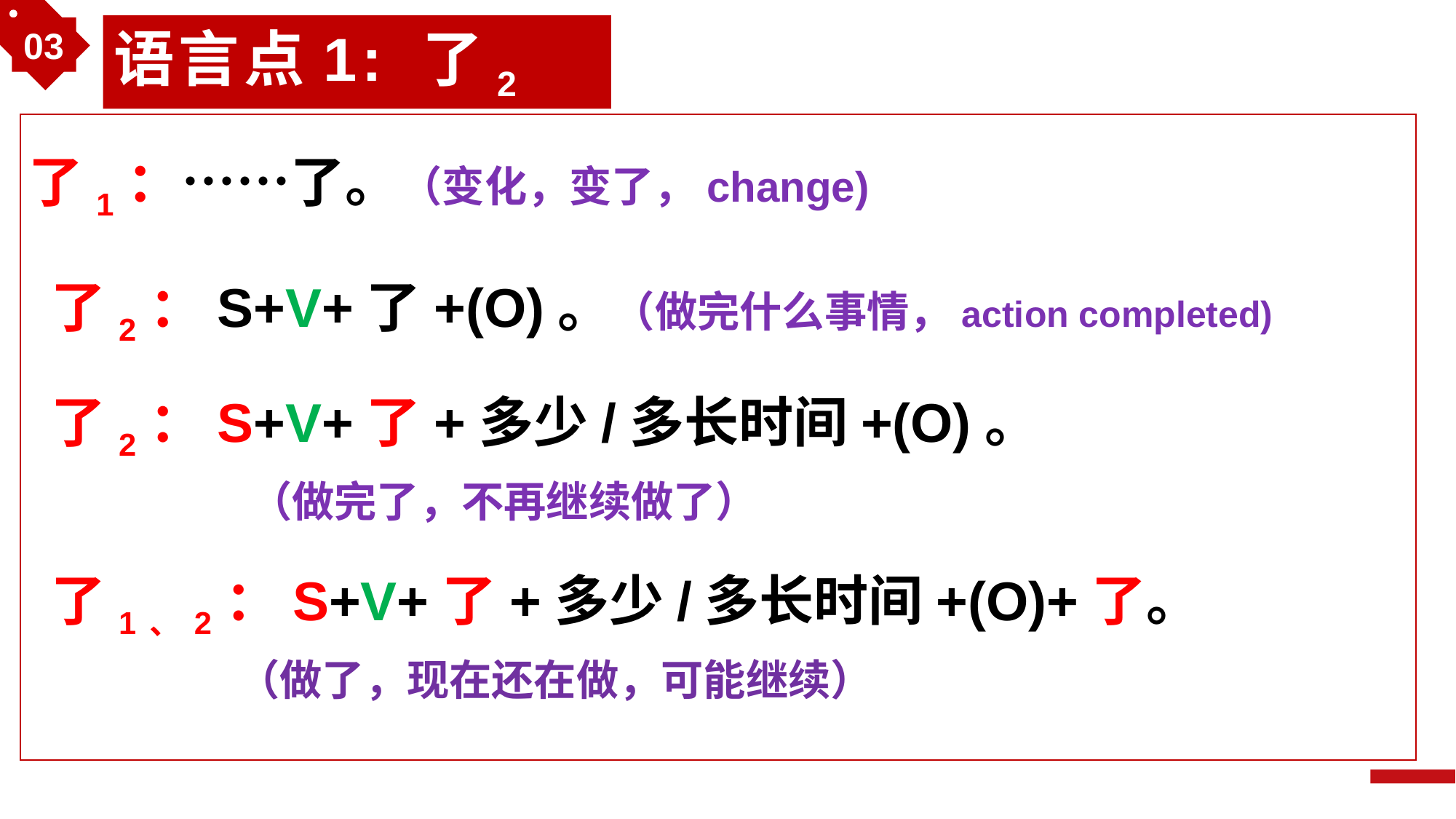

03
语言点1: 了2

了1：……了。（变化，变了，change)

了2：S+V+了+(O)。（做完什么事情，action completed)

了2：S+V+了+多少/多长时间+(O)。
               （做完了，不再继续做了）
了1、2：S+V+了+多少/多长时间+(O)+了。
              （做了，现在还在做，可能继续）